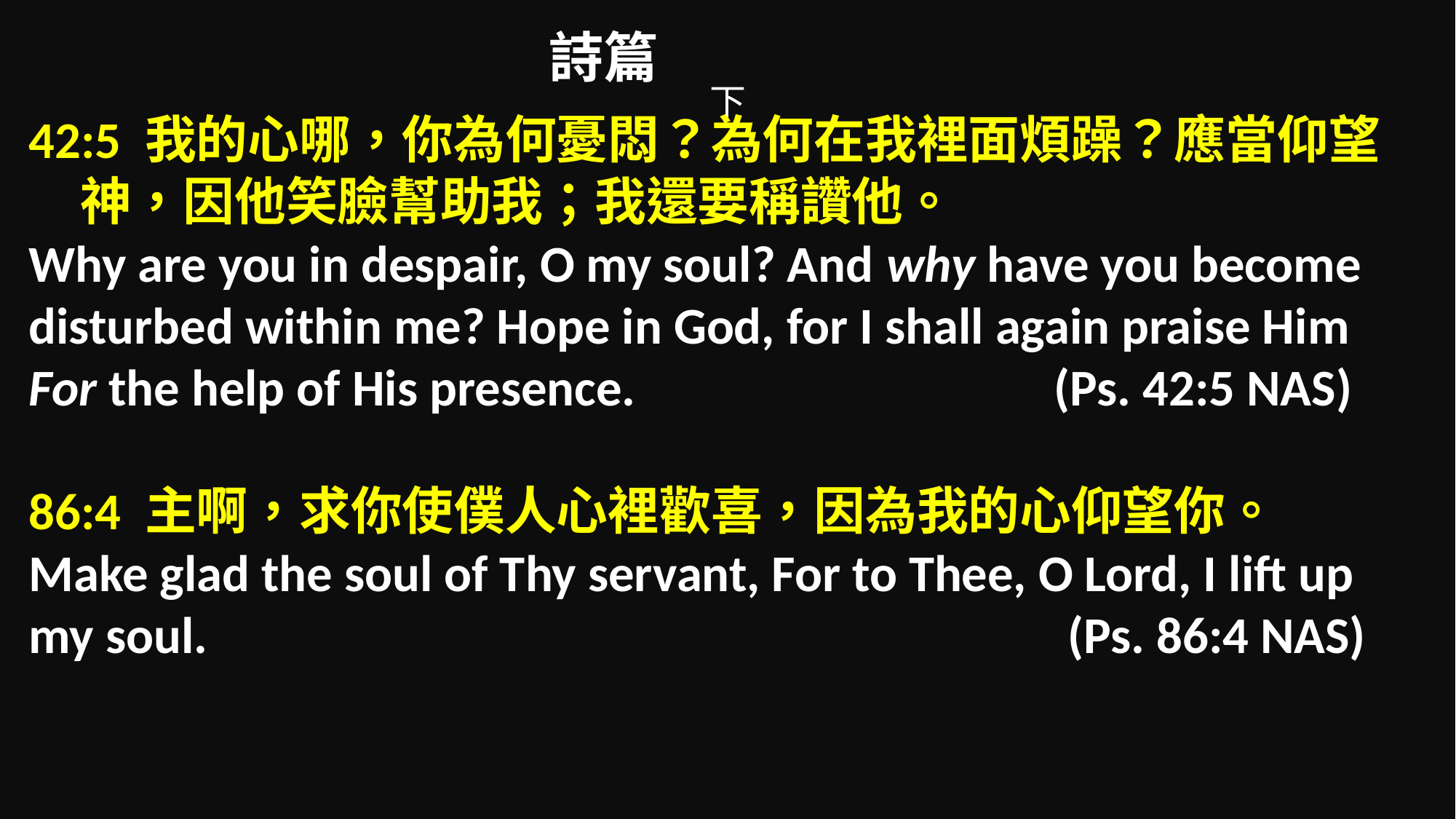

詩篇

42:5 我的心哪，你為何憂悶？為何在我裡面煩躁？應當仰望　神，因他笑臉幫助我；我還要稱讚他。
Why are you in despair, O my soul? And why have you become disturbed within me? Hope in God, for I shall again praise Him For the help of His presence.                                    (Ps. 42:5 NAS)

86:4 主啊，求你使僕人心裡歡喜，因為我的心仰望你。
Make glad the soul of Thy servant, For to Thee, O Lord, I lift up my soul.                                                                          (Ps. 86:4 NAS)

# 下